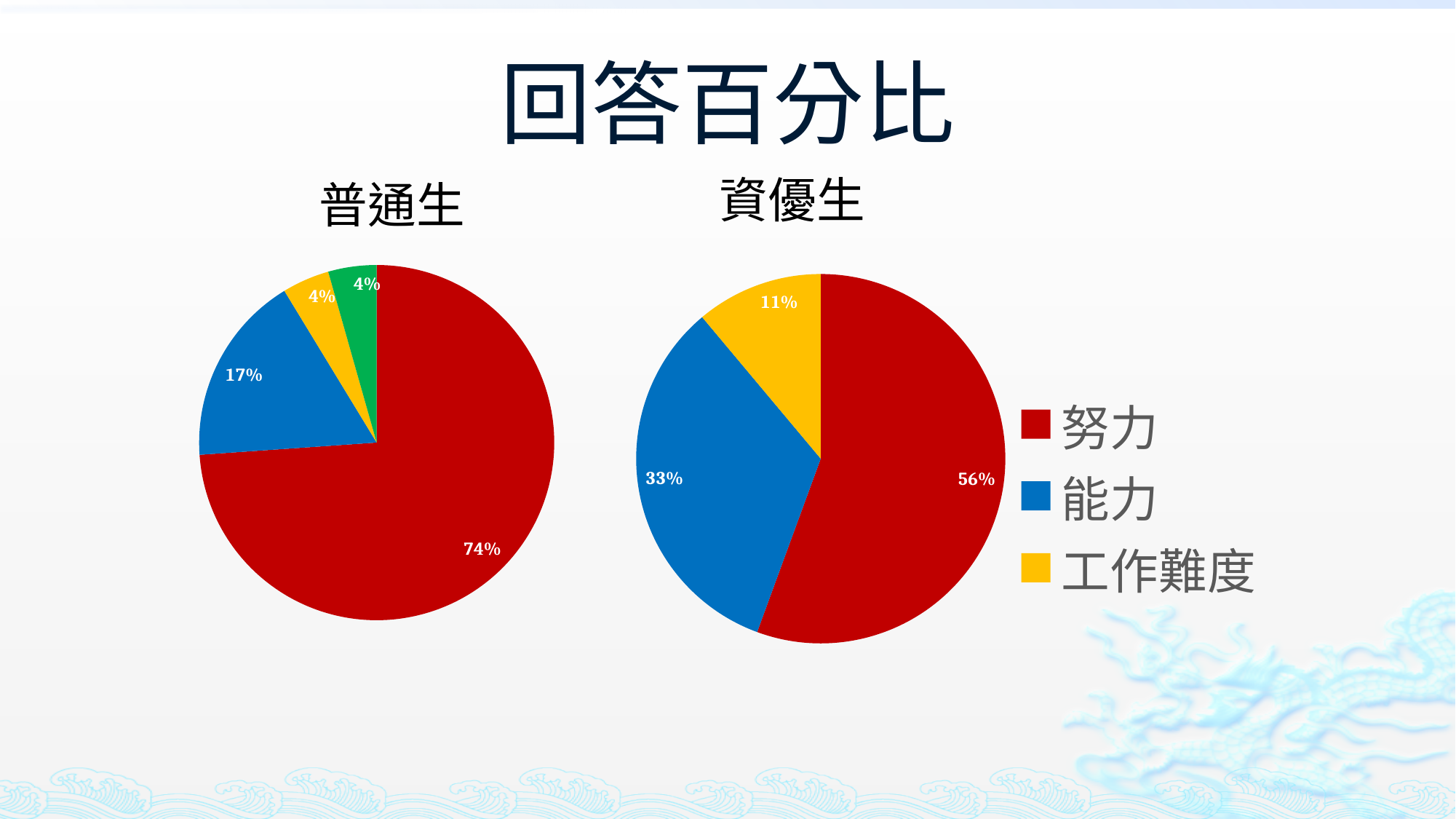

# 回答百分比

### Chart

| Category | 銷售 |
|---|---|
| 努力 | 55.6 |
| 能力 | 33.3 |
| 工作難度 | 0.0 |
| 運氣 | 11.1 |
資優生

### Chart

| Category | 銷售 |
|---|---|
| 努力 | 73.9 |
| 能力 | 17.4 |
| 工作難度 | 4.3 |
| 運氣 | 4.4 |
普通生